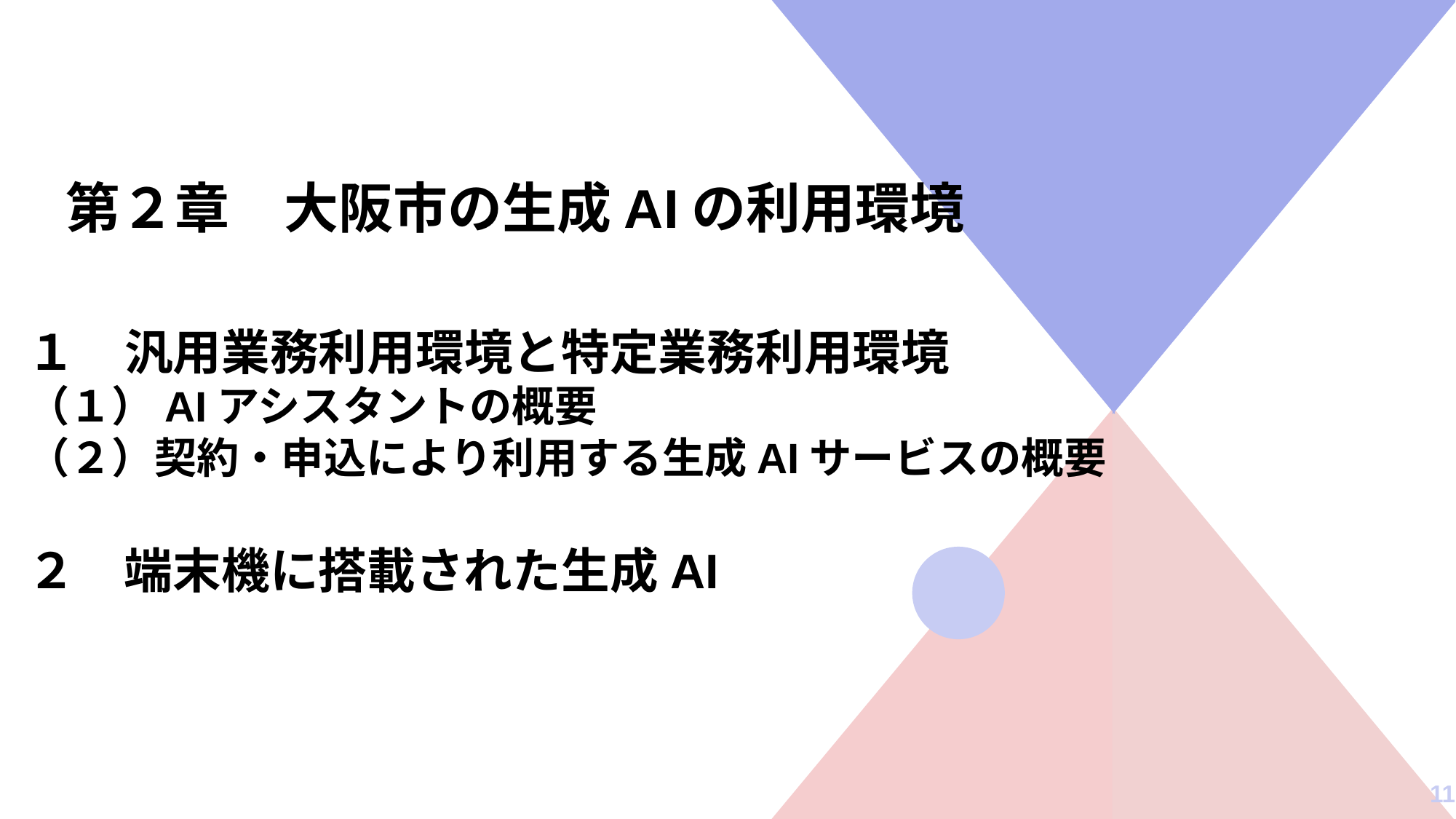

# 第２章　大阪市の生成AIの利用環境
１　汎用業務利用環境と特定業務利用環境
（１）AIアシスタントの概要
（２）契約・申込により利用する生成AIサービスの概要

２　端末機に搭載された生成AI

11